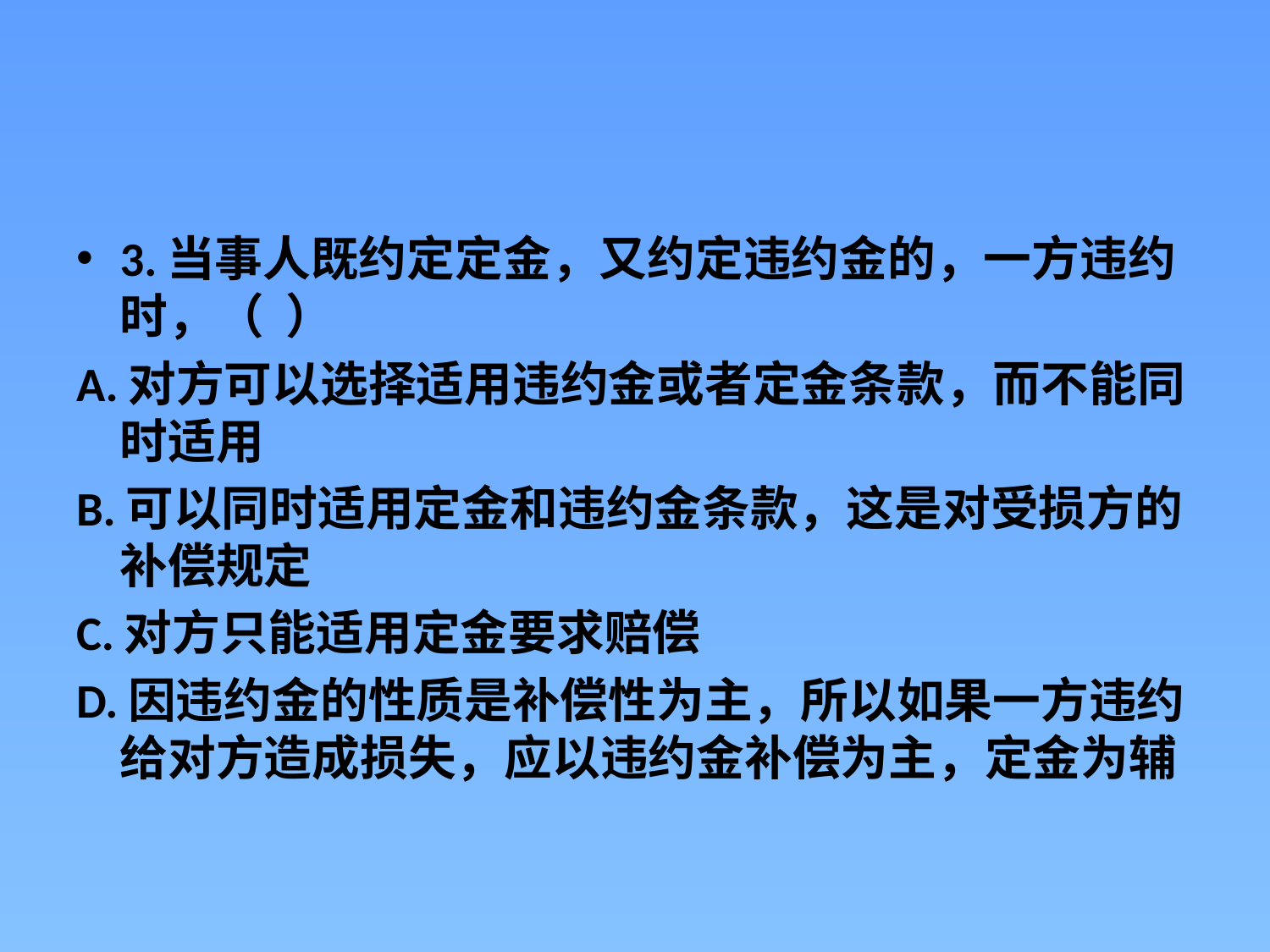

#
3.当事人既约定定金，又约定违约金的，一方违约时，（  ）
A.对方可以选择适用违约金或者定金条款，而不能同时适用
B.可以同时适用定金和违约金条款，这是对受损方的补偿规定
C.对方只能适用定金要求赔偿
D.因违约金的性质是补偿性为主，所以如果一方违约给对方造成损失，应以违约金补偿为主，定金为辅